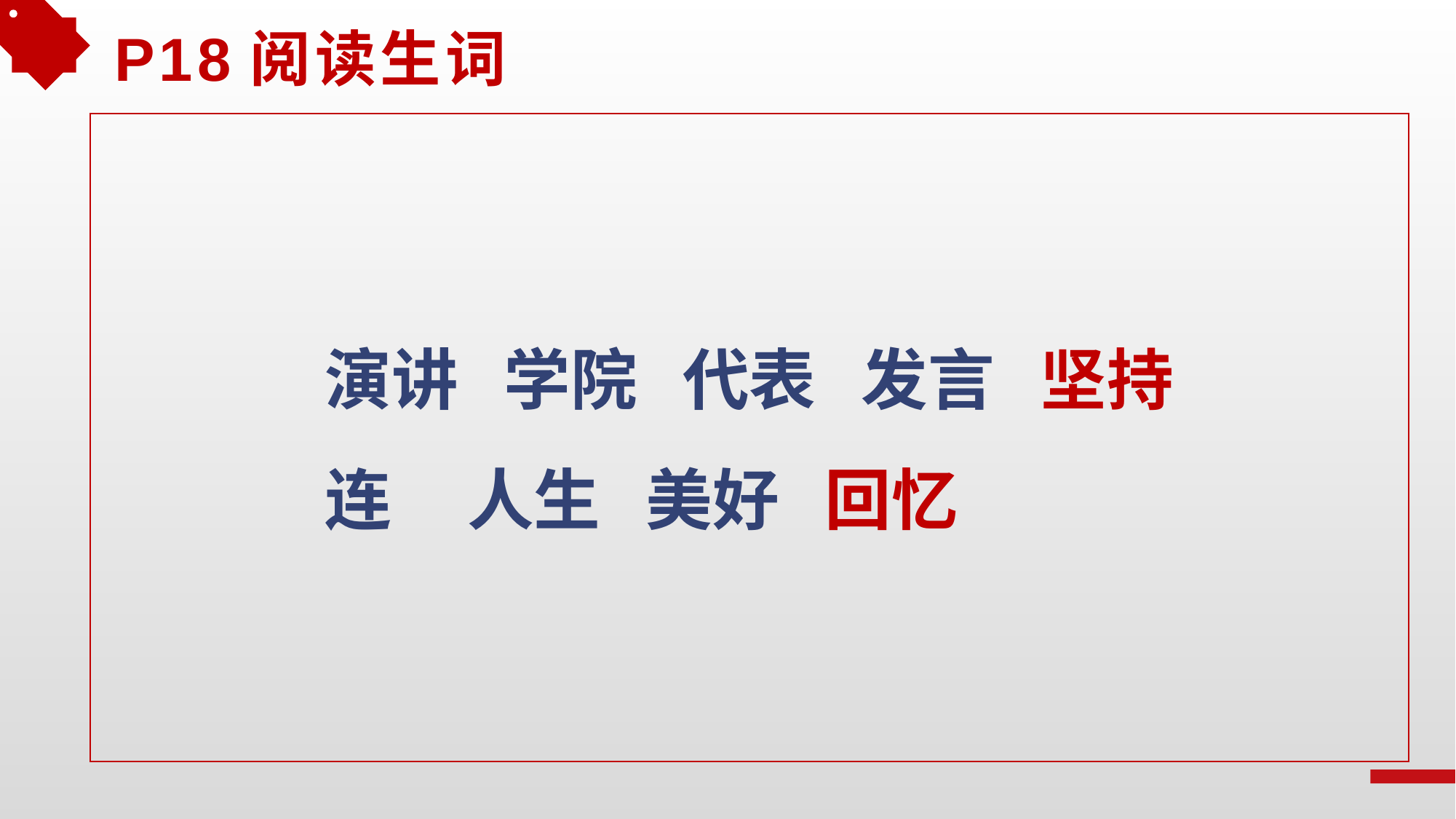

P18阅读生词

演讲   学院   代表   发言   坚持
连     人生   美好   回忆